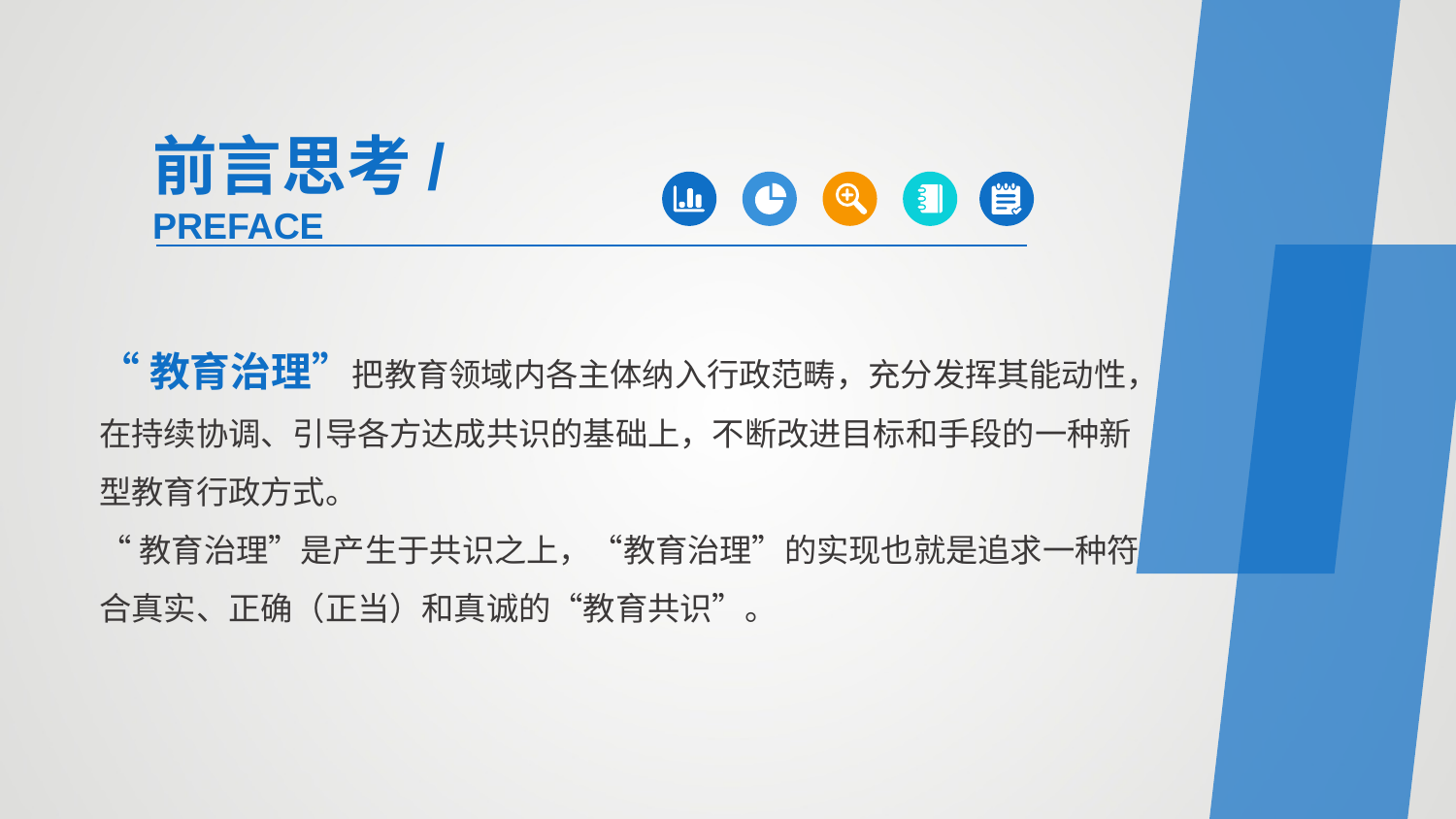

前言思考/PREFACE

“教育治理”把教育领域内各主体纳入行政范畴，充分发挥其能动性，在持续协调、引导各方达成共识的基础上，不断改进目标和手段的一种新型教育行政方式。
“教育治理”是产生于共识之上，“教育治理”的实现也就是追求一种符合真实、正确（正当）和真诚的“教育共识”。